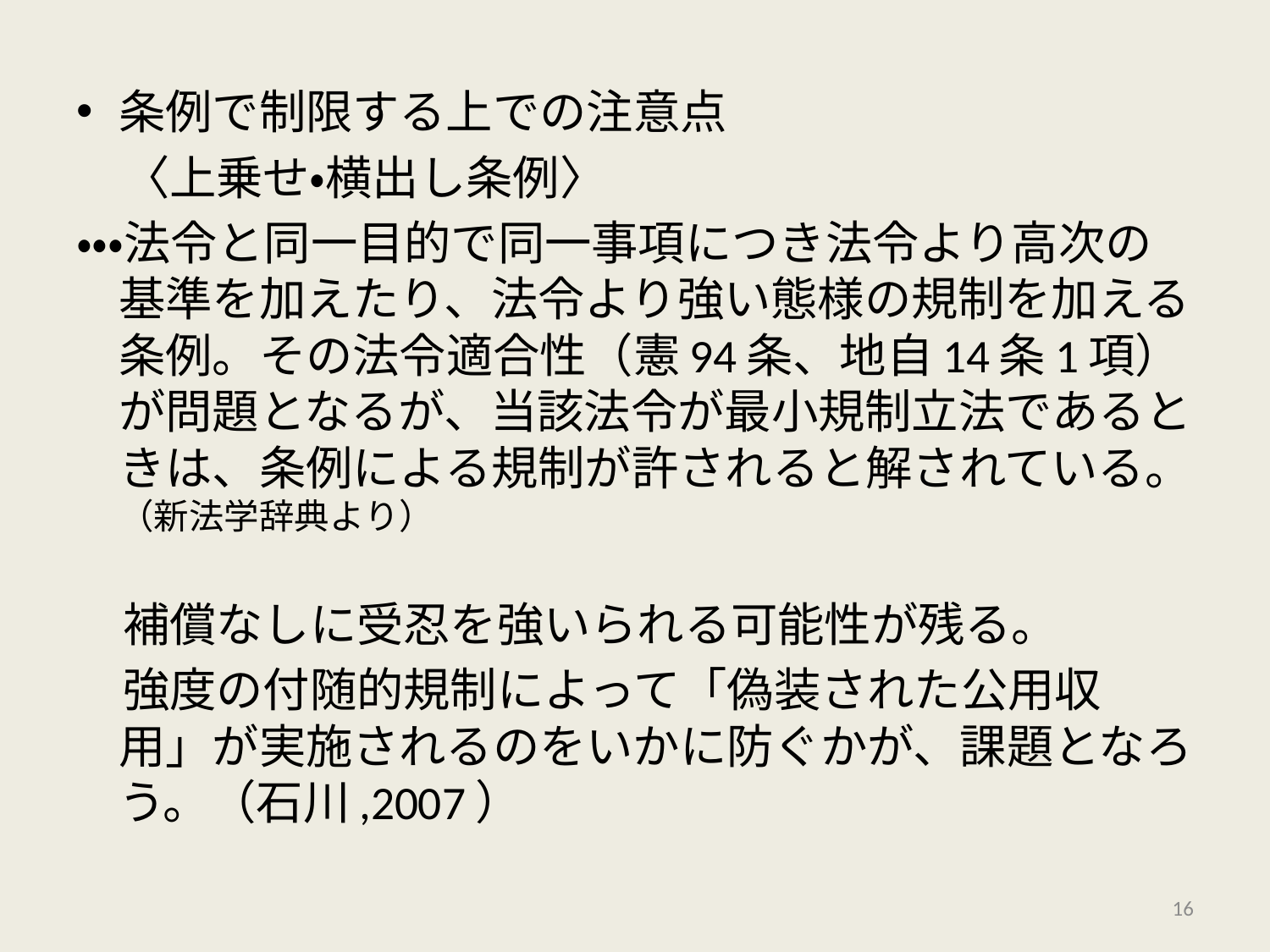

条例で制限する上での注意点
　〈上乗せ・横出し条例〉
・・・法令と同一目的で同一事項につき法令より高次の基準を加えたり、法令より強い態様の規制を加える条例。その法令適合性（憲94条、地自14条1項）が問題となるが、当該法令が最小規制立法であるときは、条例による規制が許されると解されている。（新法学辞典より）

　補償なしに受忍を強いられる可能性が残る。
　強度の付随的規制によって「偽装された公用収用」が実施されるのをいかに防ぐかが、課題となろう。（石川,2007）
16